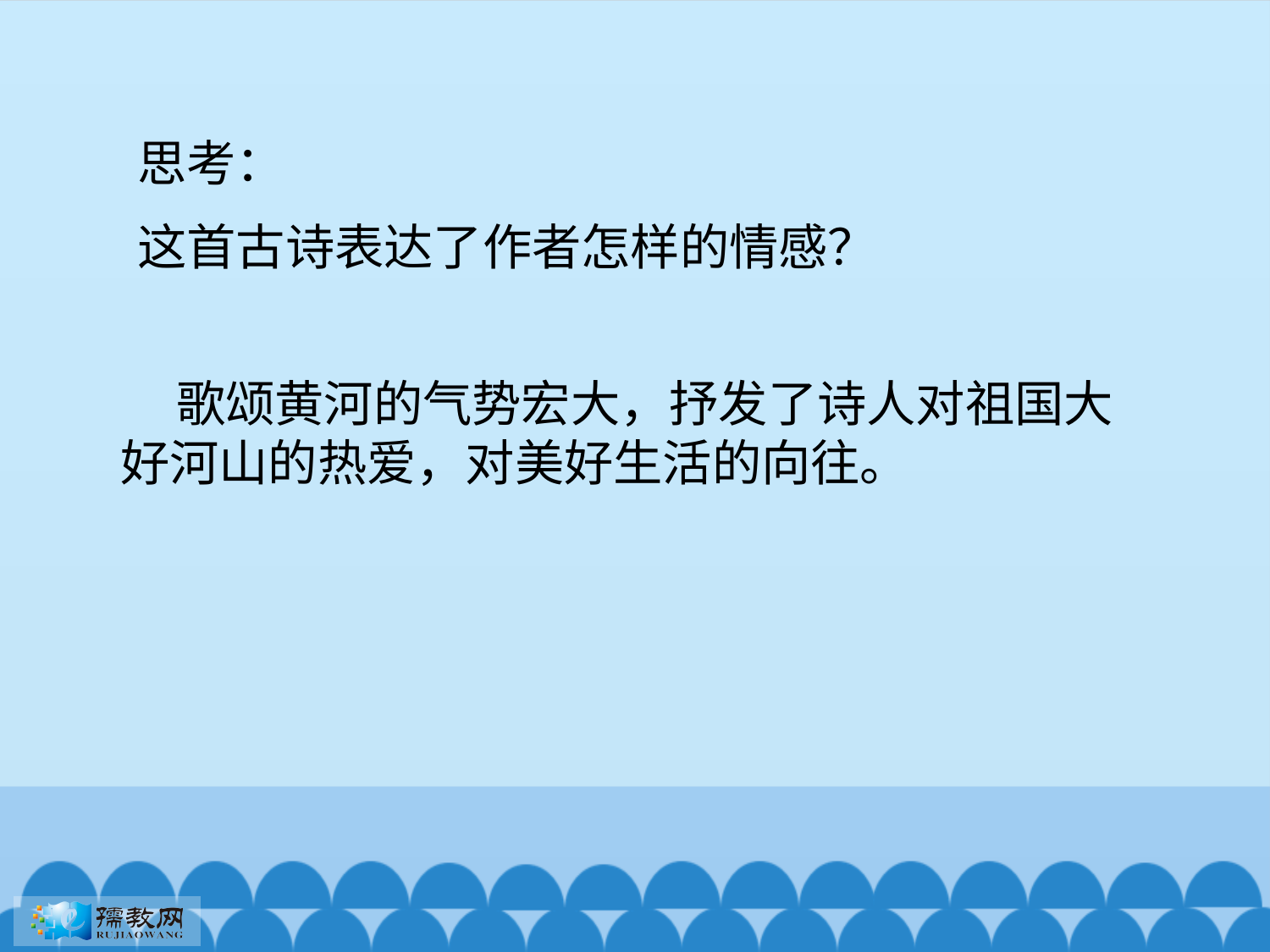

思考：
这首古诗表达了作者怎样的情感？
    歌颂黄河的气势宏大，抒发了诗人对祖国大好河山的热爱，对美好生活的向往。